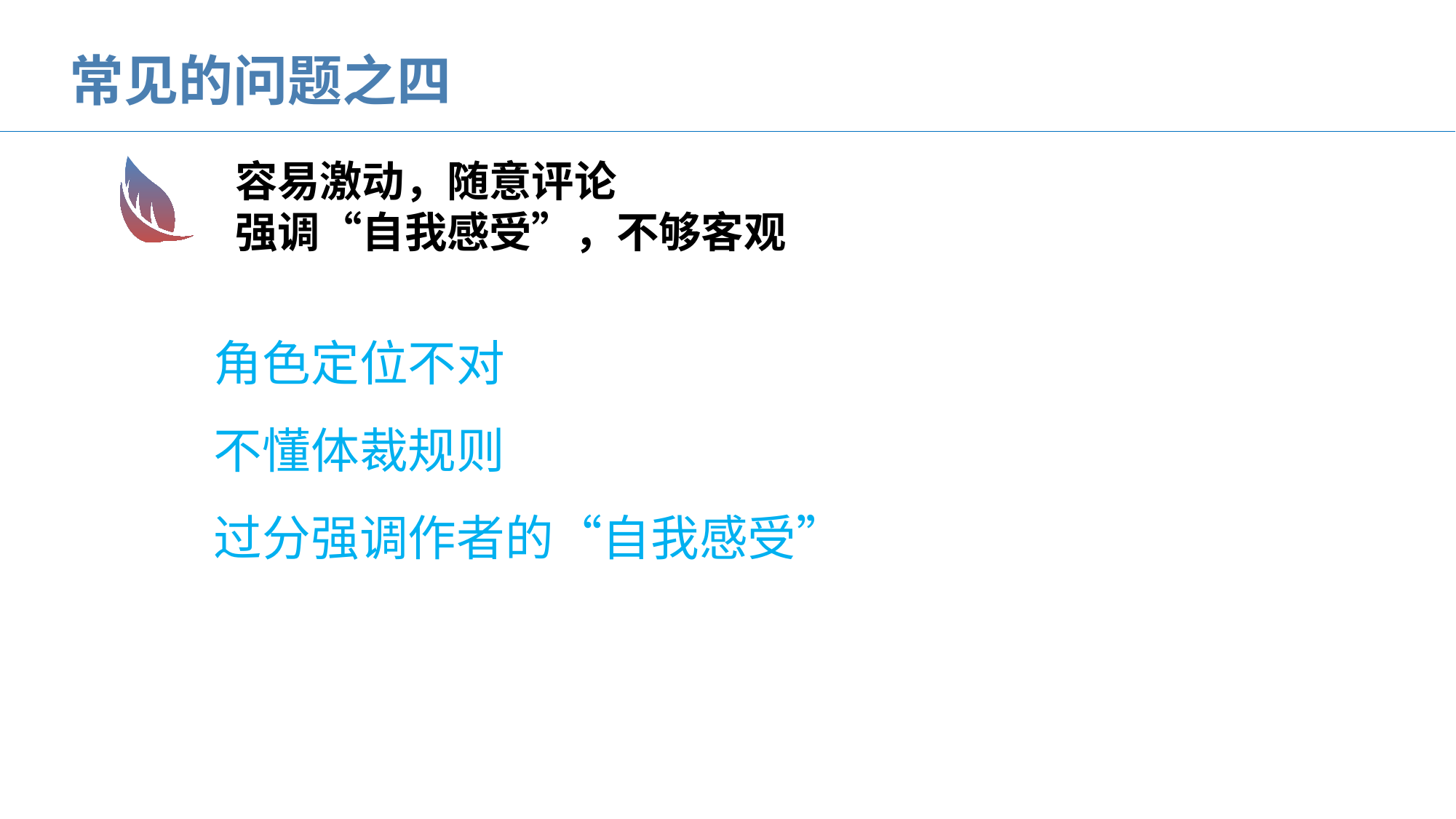

常见的问题之四
容易激动，随意评论
强调“自我感受”，不够客观

角色定位不对
不懂体裁规则
过分强调作者的“自我感受”